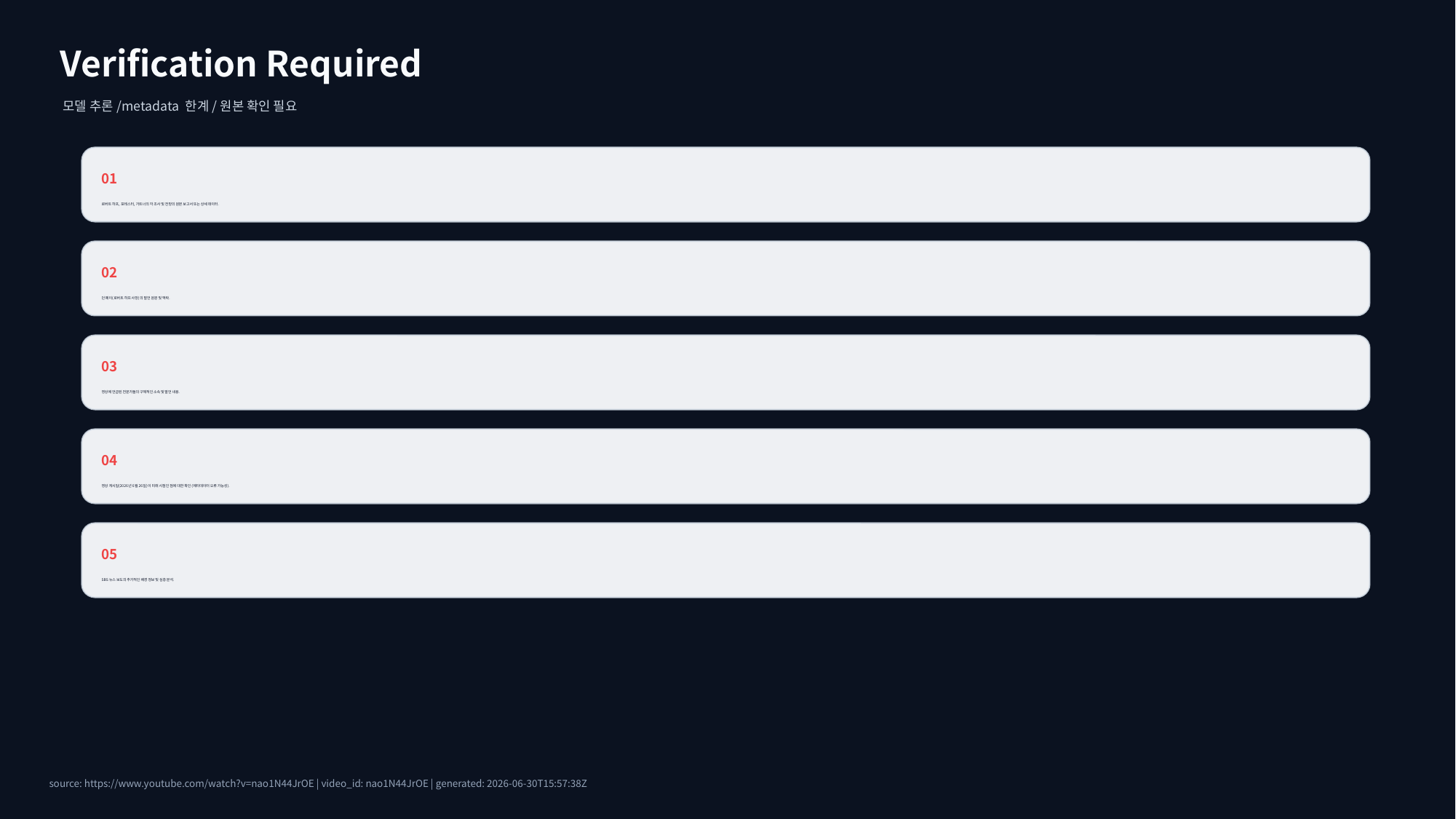

Verification Required
모델 추론/metadata 한계/원본 확인 필요

01
로버트 하프, 포레스터, 가트너의 각 조사 및 전망의 원본 보고서 또는 상세 데이터.

02
던 페이(로버트 하프 사장)의 발언 원문 및 맥락.

03
영상에 언급된 전문가들의 구체적인 소속 및 발언 내용.

04
영상 게시일(2026년 6월 26일)이 미래 시점인 점에 대한 확인 (메타데이터 오류 가능성).

05
SBS 뉴스 보도의 추가적인 배경 정보 및 심층 분석.
source: https://www.youtube.com/watch?v=nao1N44JrOE | video_id: nao1N44JrOE | generated: 2026-06-30T15:57:38Z